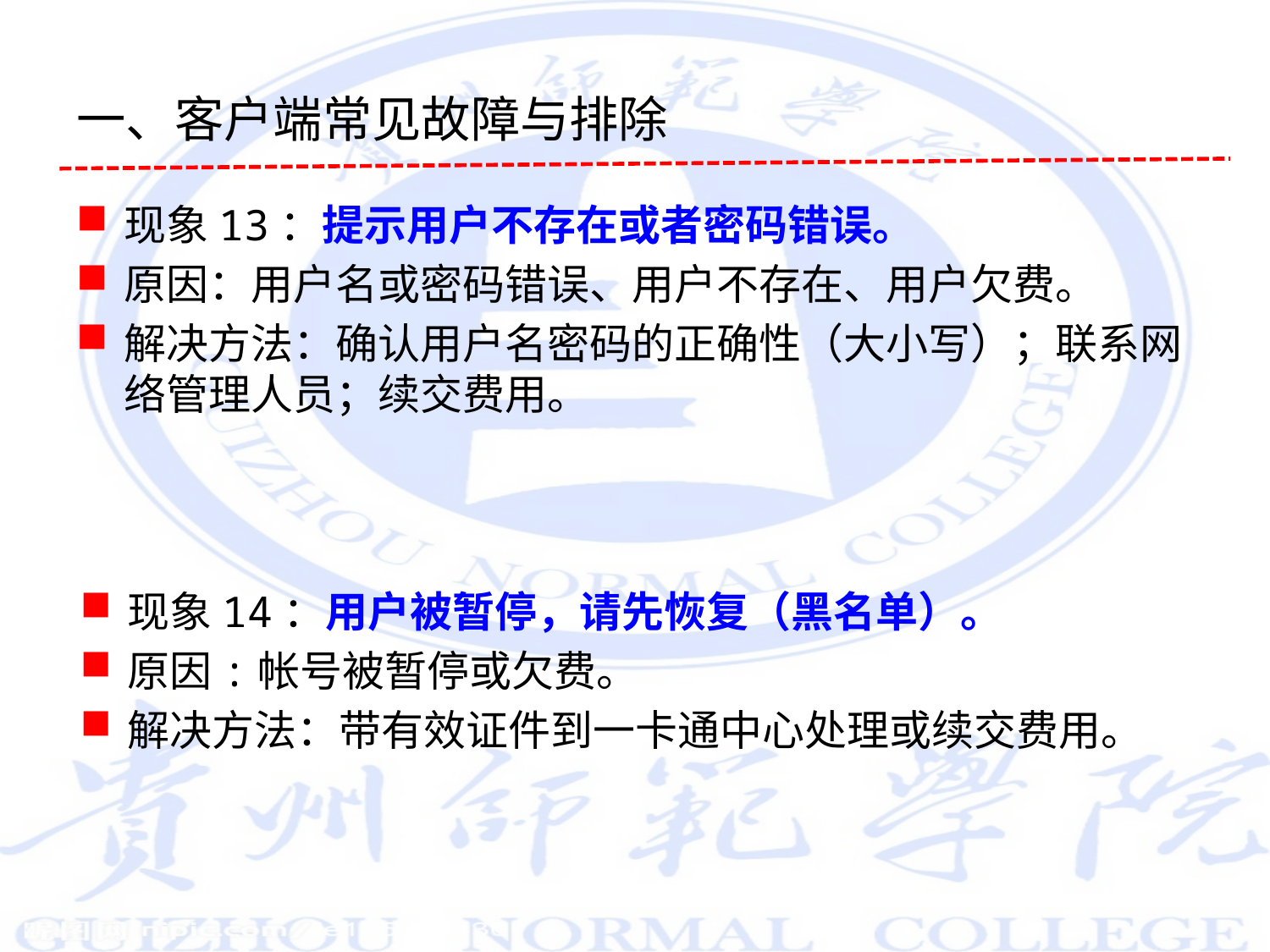

# 一、客户端常见故障与排除
现象13：提示用户不存在或者密码错误。
原因：用户名或密码错误、用户不存在、用户欠费。
解决方法：确认用户名密码的正确性（大小写）；联系网络管理人员；续交费用。

现象14：用户被暂停，请先恢复（黑名单）。
原因:帐号被暂停或欠费。
解决方法：带有效证件到一卡通中心处理或续交费用。